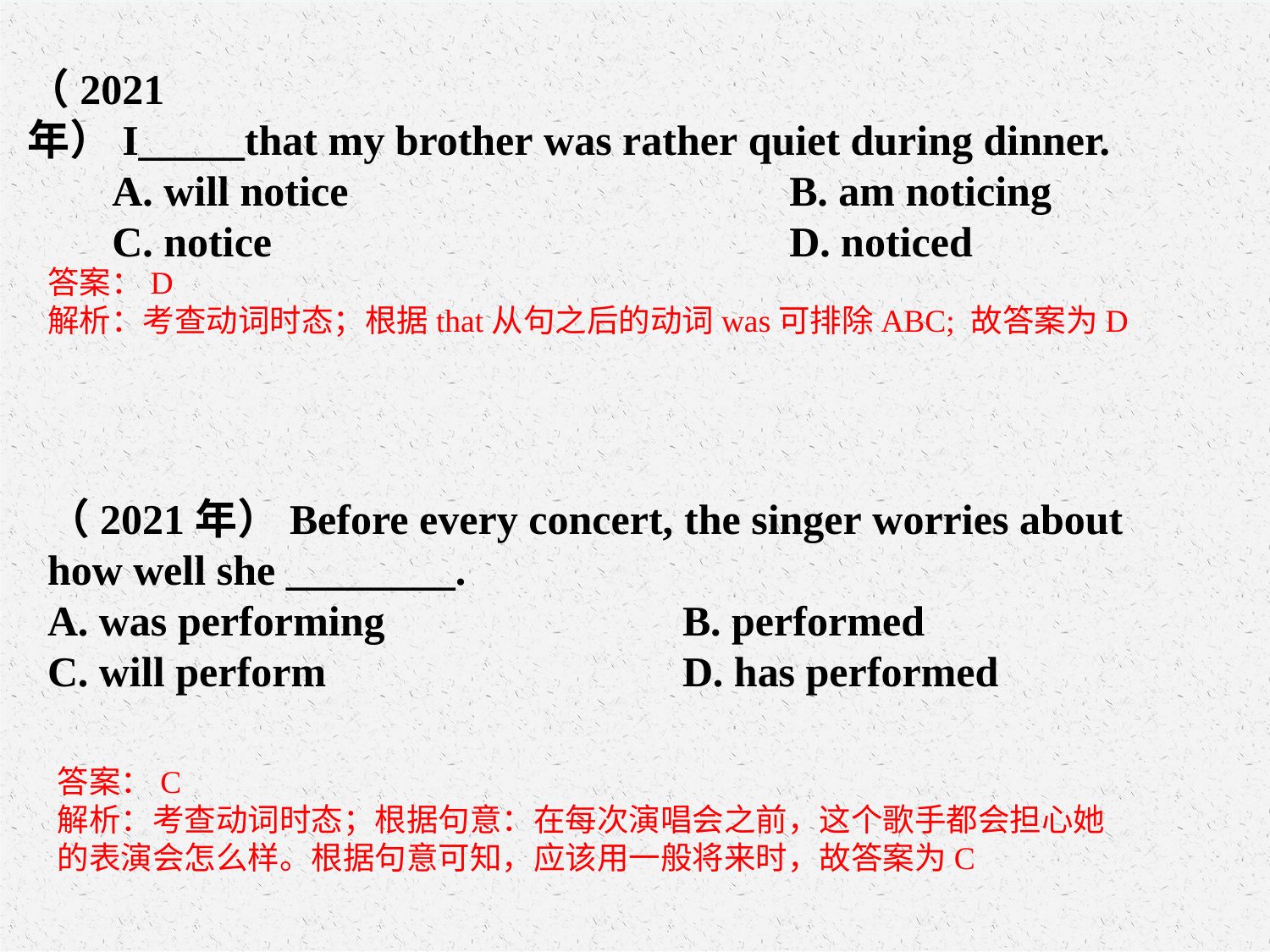

（2021年）I_____that my brother was rather quiet during dinner.
        A. will notice				B. am noticing
        C. notice					D. noticed
答案：D
解析：考查动词时态；根据that从句之后的动词was可排除ABC; 故答案为D
（2021年）Before every concert, the singer worries about
how well she ________.
A. was performing 			B. performed
C. will perform			D. has performed
答案：C
解析：考查动词时态；根据句意：在每次演唱会之前，这个歌手都会担心她的表演会怎么样。根据句意可知，应该用一般将来时，故答案为C